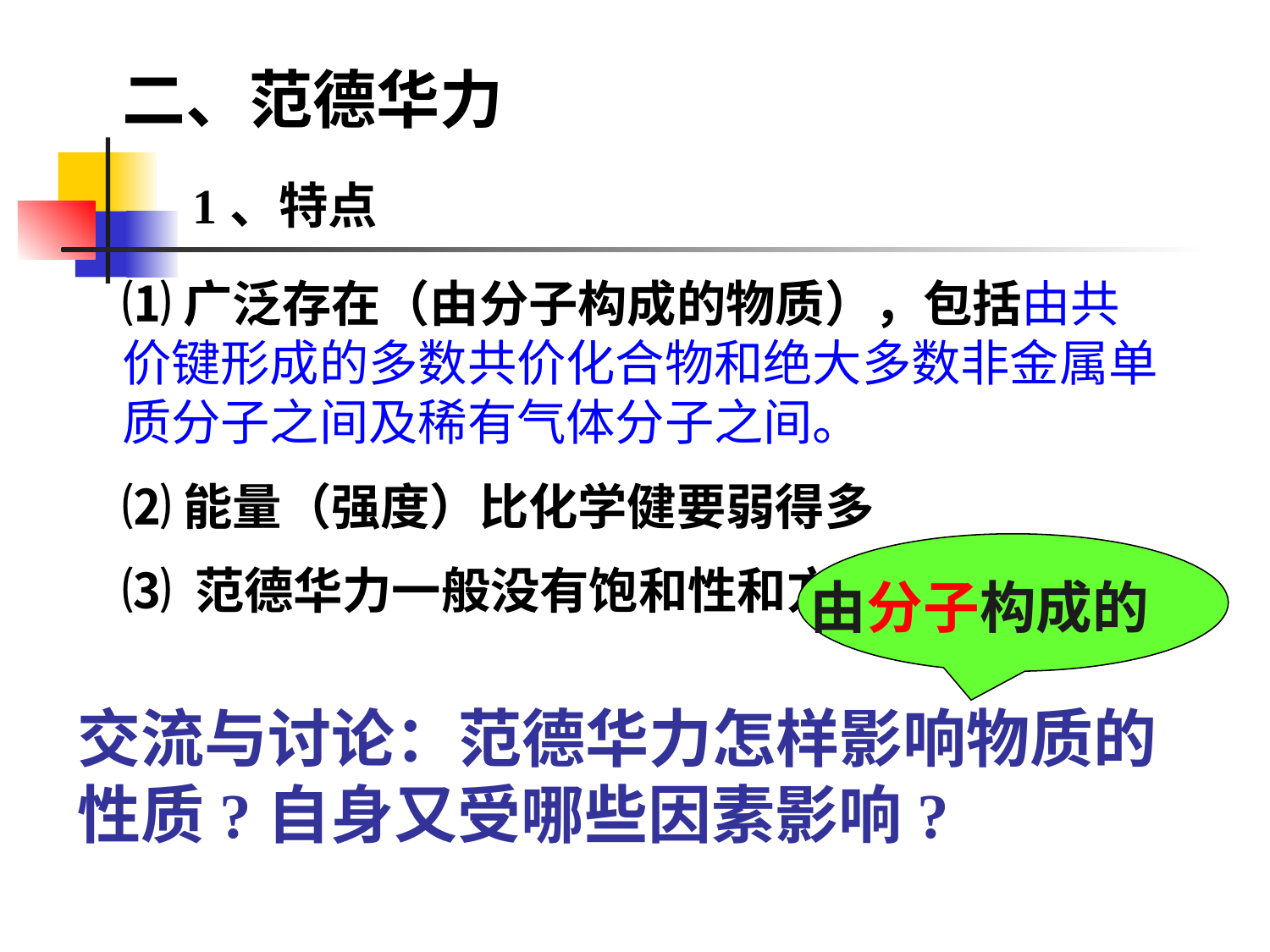

二、范德华力
 1、特点
⑴广泛存在（由分子构成的物质），包括由共价键形成的多数共价化合物和绝大多数非金属单质分子之间及稀有气体分子之间。
⑵能量（强度）比化学健要弱得多
⑶ 范德华力一般没有饱和性和方向性

由分子构成的
交流与讨论：范德华力怎样影响物质的性质?自身又受哪些因素影响?